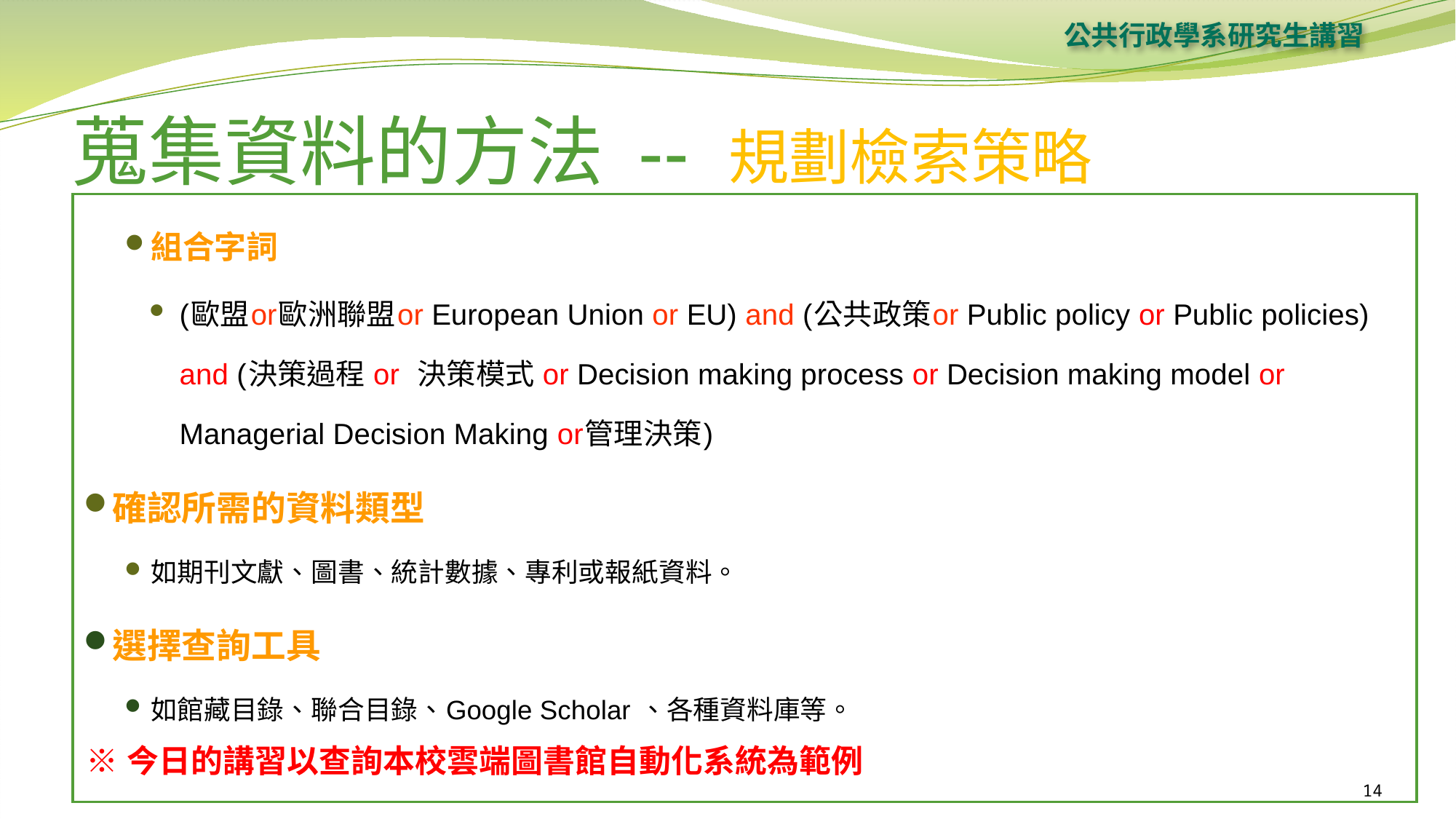

公共行政學系研究生講習
# 蒐集資料的方法 -- 規劃檢索策略
組合字詞
(歐盟or歐洲聯盟or European Union or EU) and (公共政策or Public policy or Public policies) and (決策過程 or  決策模式 or Decision making process or Decision making model or Managerial Decision Making or管理決策)
確認所需的資料類型
如期刊文獻、圖書、統計數據、專利或報紙資料。
選擇查詢工具
如館藏目錄、聯合目錄、Google Scholar 、各種資料庫等。

※ 今日的講習以查詢本校雲端圖書館自動化系統為範例

14